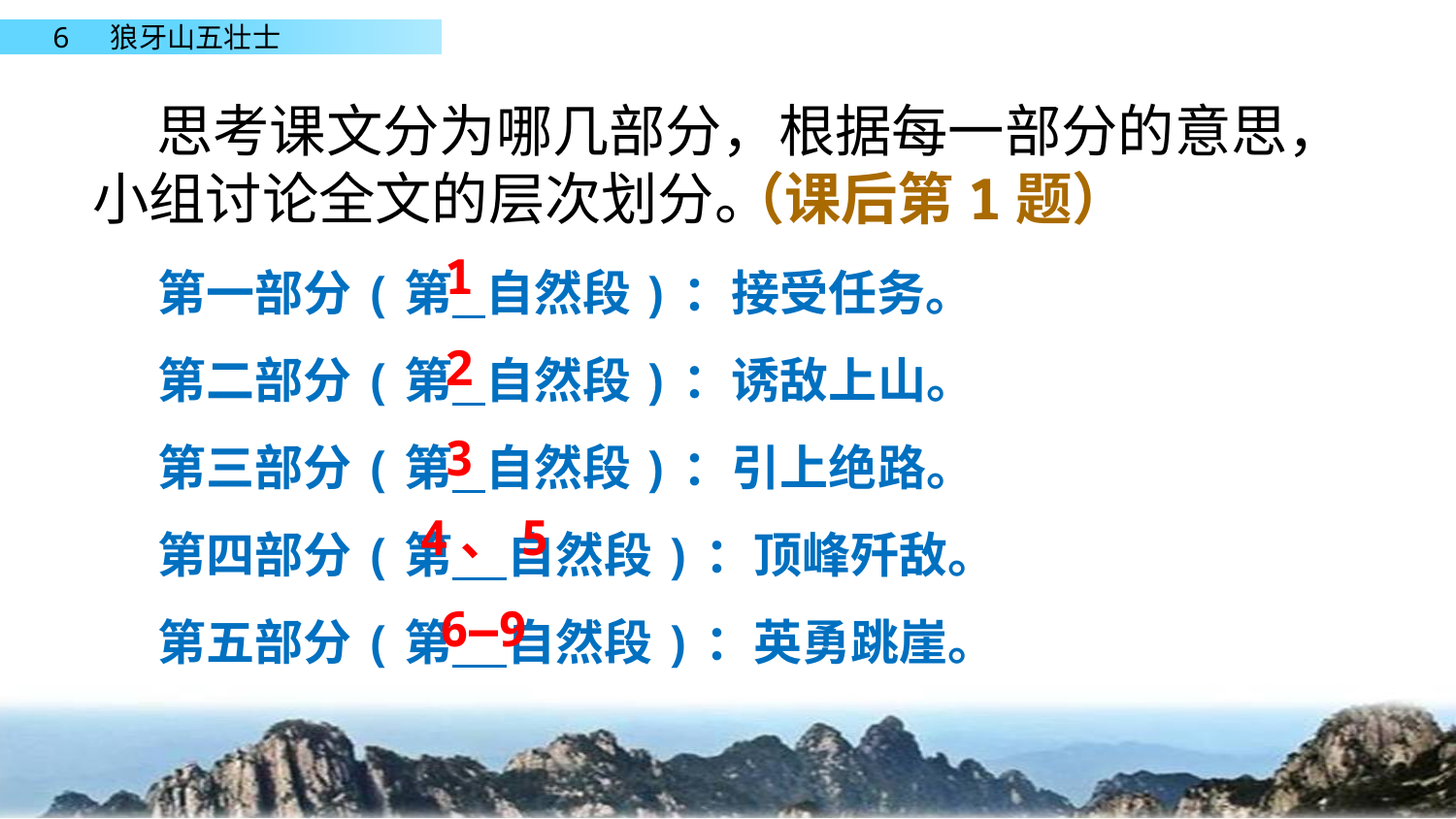

思考课文分为哪几部分，根据每一部分的意思，小组讨论全文的层次划分。
（课后第1题）
第一部分(第   自然段)：接受任务。
第二部分(第   自然段)：诱敌上山。
第三部分(第   自然段)：引上绝路。
第四部分(第     自然段)：顶峰歼敌。
第五部分(第     自然段)：英勇跳崖。
1
2
3
4、5
6—9